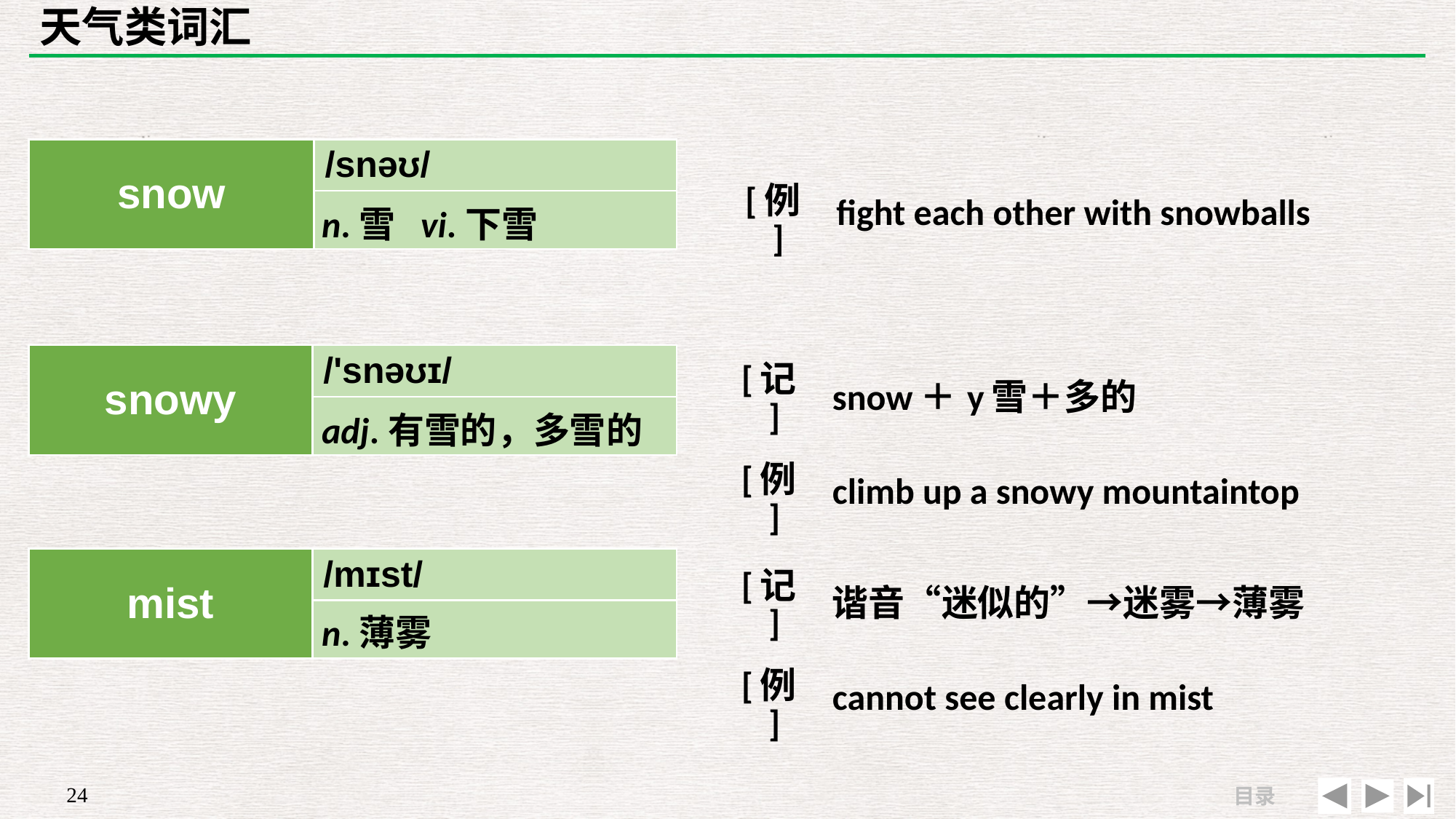

# 天气类词汇

|  |  |
| --- | --- |
| [例] | fight each other with snowballs |
| snow | /snəʊ/ |
| --- | --- |
|  |  |
n.雪  vi.下雪
| [记] | snow＋y雪＋多的 |
| --- | --- |
| [例] | climb up a snowy mountaintop |
| snowy | /'snəʊɪ/ |
| --- | --- |
|  |  |
adj.有雪的，多雪的
| mist | /mɪst/ |
| --- | --- |
|  |  |
| [记] | 谐音“迷似的”→迷雾→薄雾 |
| --- | --- |
| [例] | cannot see clearly in mist |
n.薄雾